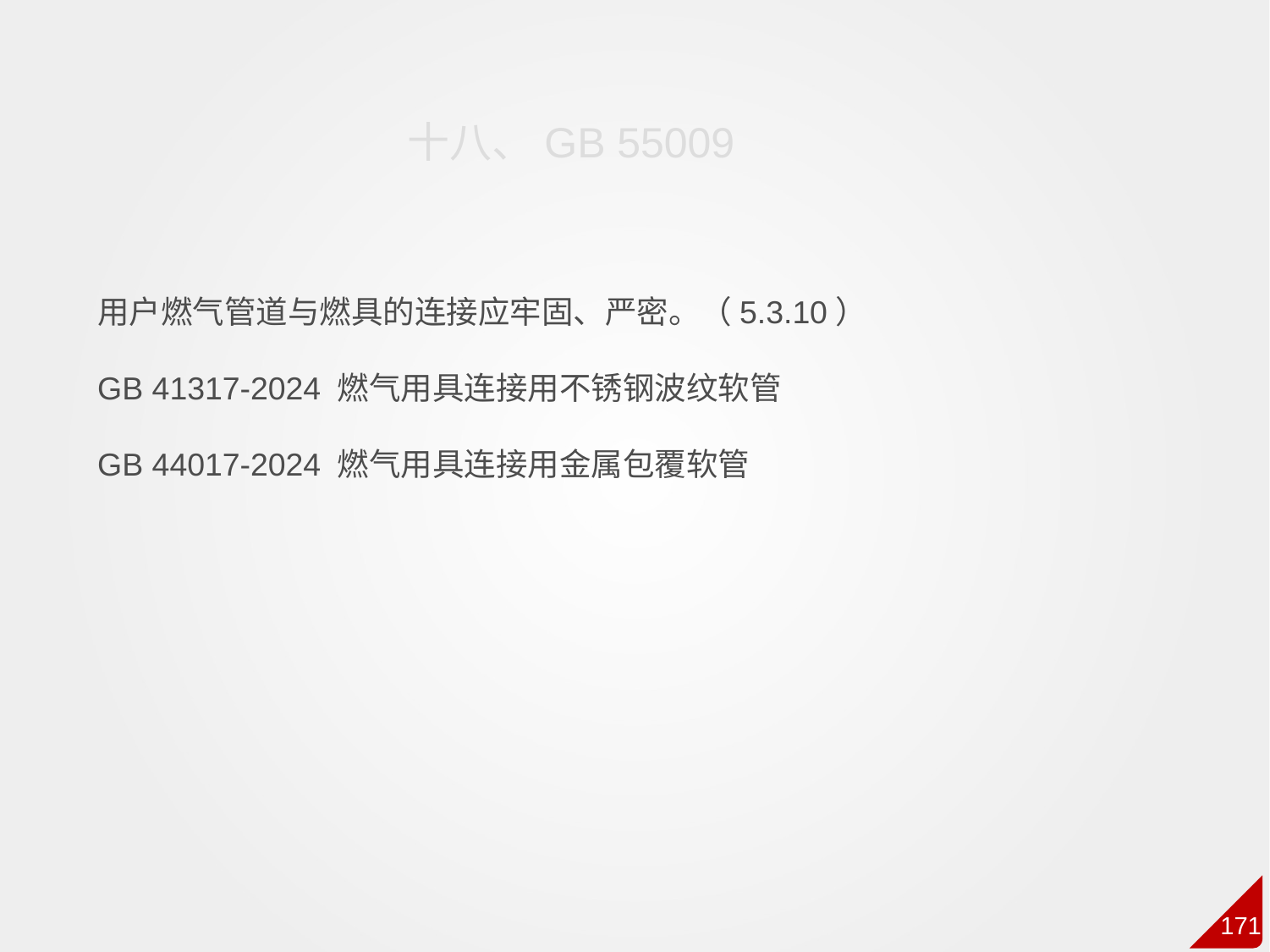

十八、GB 55009
用户燃气管道与燃具的连接应牢固、严密。（5.3.10）
GB 41317-2024 燃气用具连接用不锈钢波纹软管
GB 44017-2024 燃气用具连接用金属包覆软管